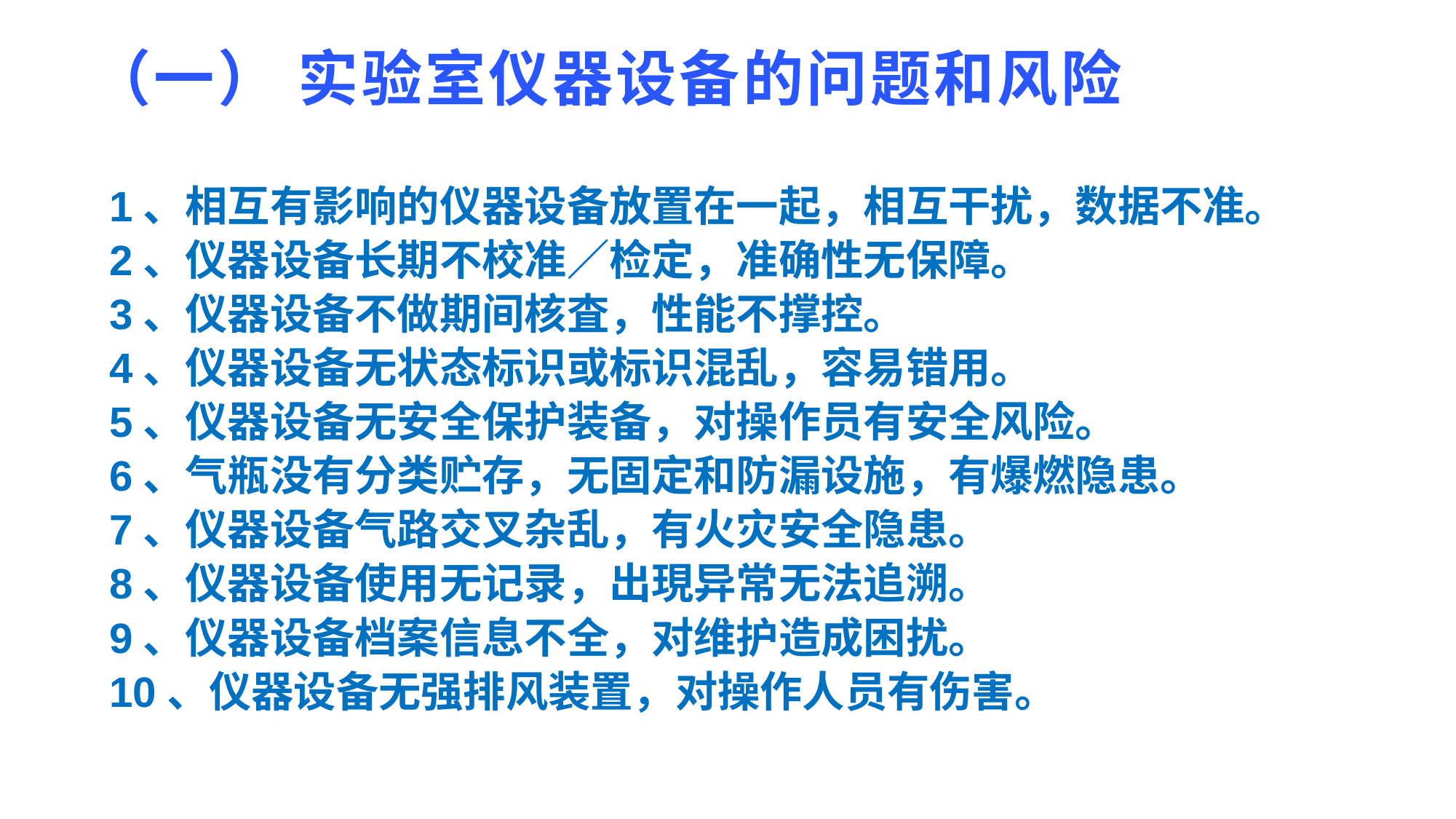

# （一） 实验室仪器设备的问题和风险
1、相互有影响的仪器设备放置在一起，相互干扰，数据不准。
2、仪器设备长期不校准／检定，准确性无保障。
3、仪器设备不做期间核査，性能不撑控。
4、仪器设备无状态标识或标识混乱，容易错用。
5、仪器设备无安全保护装备，对操作员有安全风险。
6、气瓶没有分类贮存，无固定和防漏设施，有爆燃隐患。
7、仪器设备气路交叉杂乱，有火灾安全隐患。
8、仪器设备使用无记录，出現异常无法追溯。
9、仪器设备档案信息不全，对维护造成困扰。
10、仪器设备无强排风装置，对操作人员有伤害。